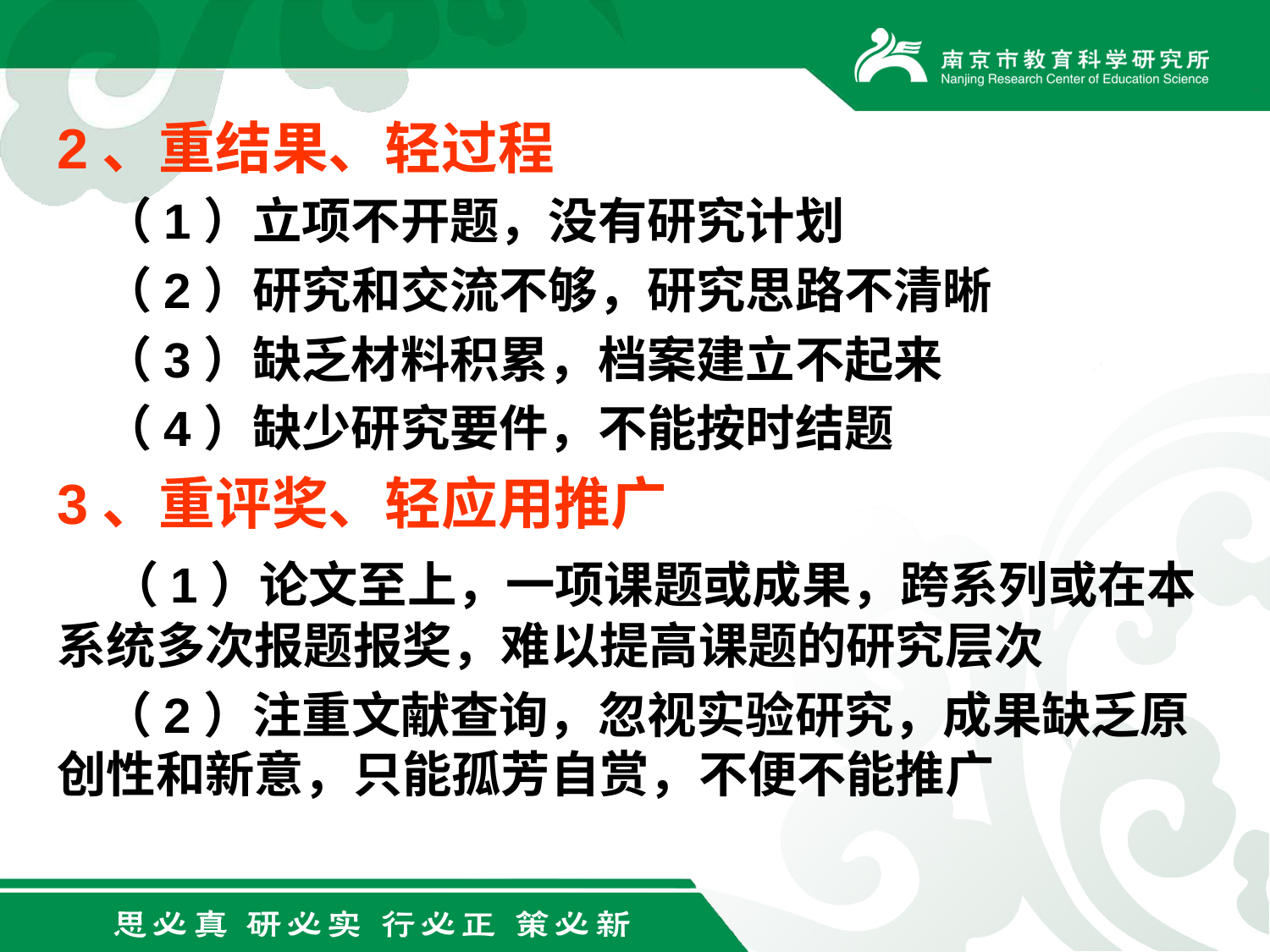

2、重结果、轻过程
   （1）立项不开题，没有研究计划
   （2）研究和交流不够，研究思路不清晰
   （3）缺乏材料积累，档案建立不起来
   （4）缺少研究要件，不能按时结题
3、重评奖、轻应用推广
   （1）论文至上，一项课题或成果，跨系列或在本系统多次报题报奖，难以提高课题的研究层次
   （2）注重文献查询，忽视实验研究，成果缺乏原创性和新意，只能孤芳自赏，不便不能推广